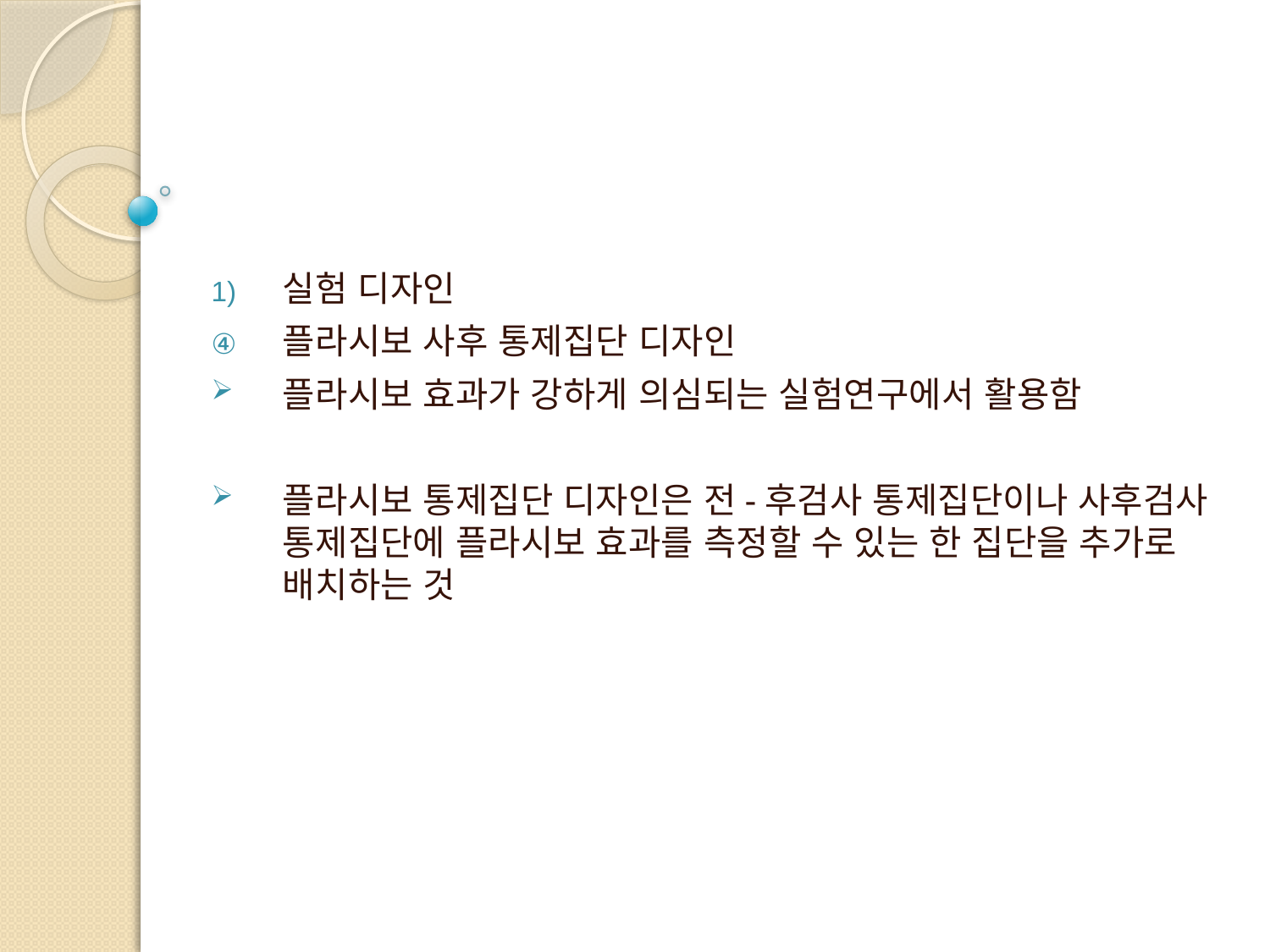

실험 디자인
플라시보 사후 통제집단 디자인
플라시보 효과가 강하게 의심되는 실험연구에서 활용함

플라시보 통제집단 디자인은 전-후검사 통제집단이나 사후검사 통제집단에 플라시보 효과를 측정할 수 있는 한 집단을 추가로 배치하는 것